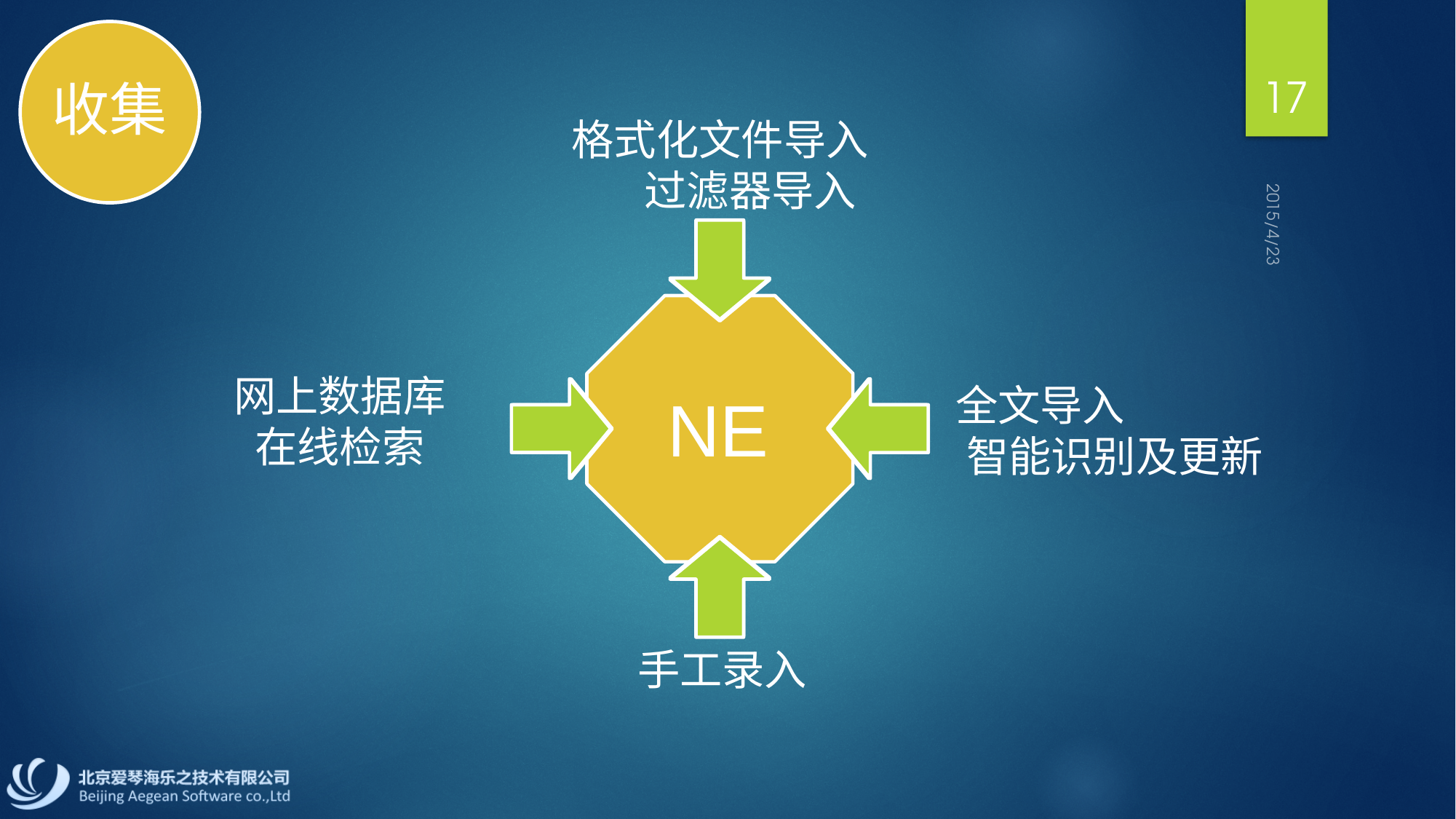

收集
17
格式化文件导入
过滤器导入
2015/4/23

网上数据库
在线检索
全文导入
智能识别及更新
NE
手工录入